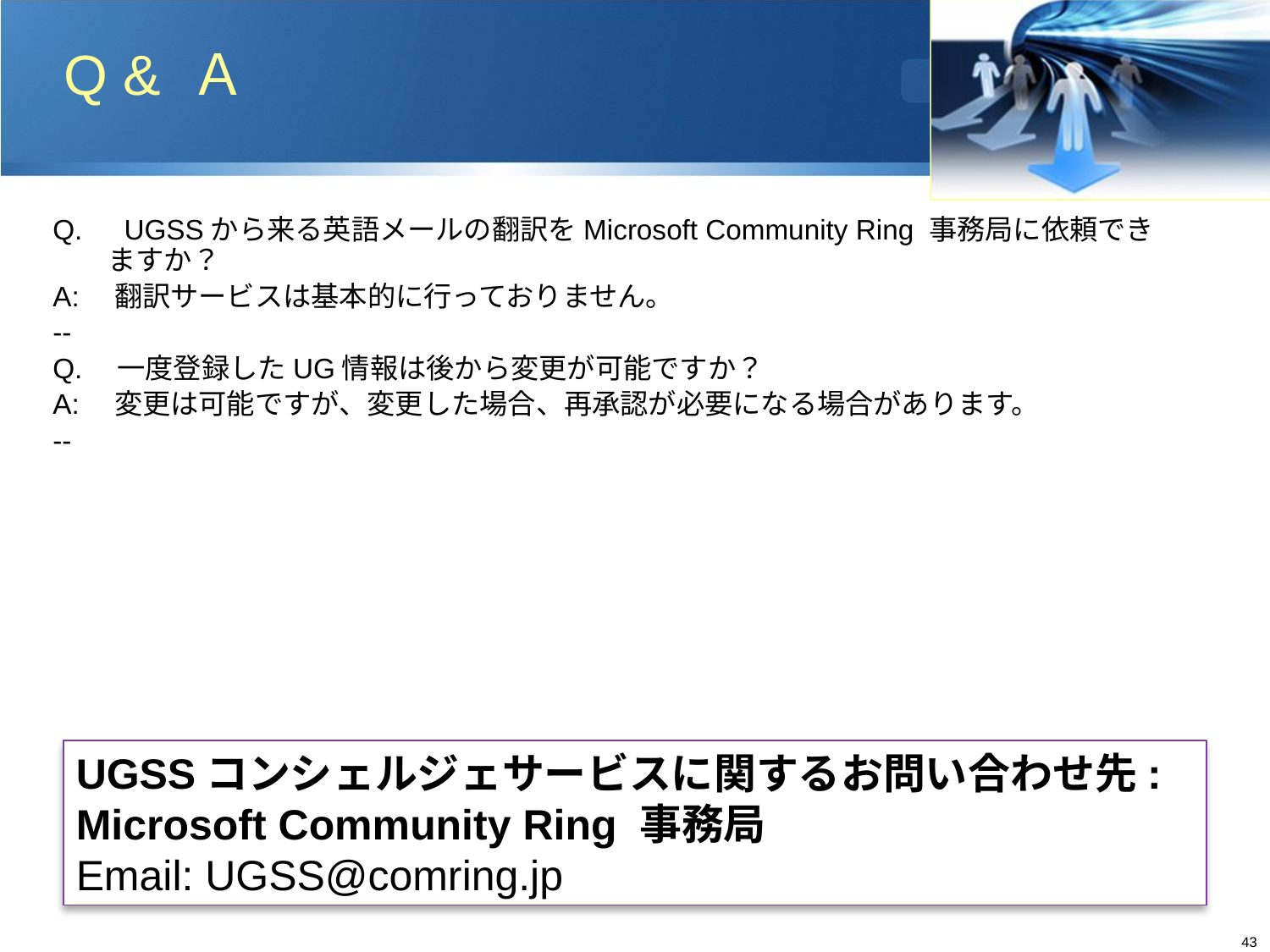

Q & Ａ
Q.　UGSSから来る英語メールの翻訳をMicrosoft Community Ring 事務局に依頼できますか？
A:　翻訳サービスは基本的に行っておりません。
--
Q.　一度登録したUG情報は後から変更が可能ですか？
A:　変更は可能ですが、変更した場合、再承認が必要になる場合があります。
--
UGSSコンシェルジェサービスに関するお問い合わせ先:
Microsoft Community Ring 事務局
Email: UGSS@comring.jp
43